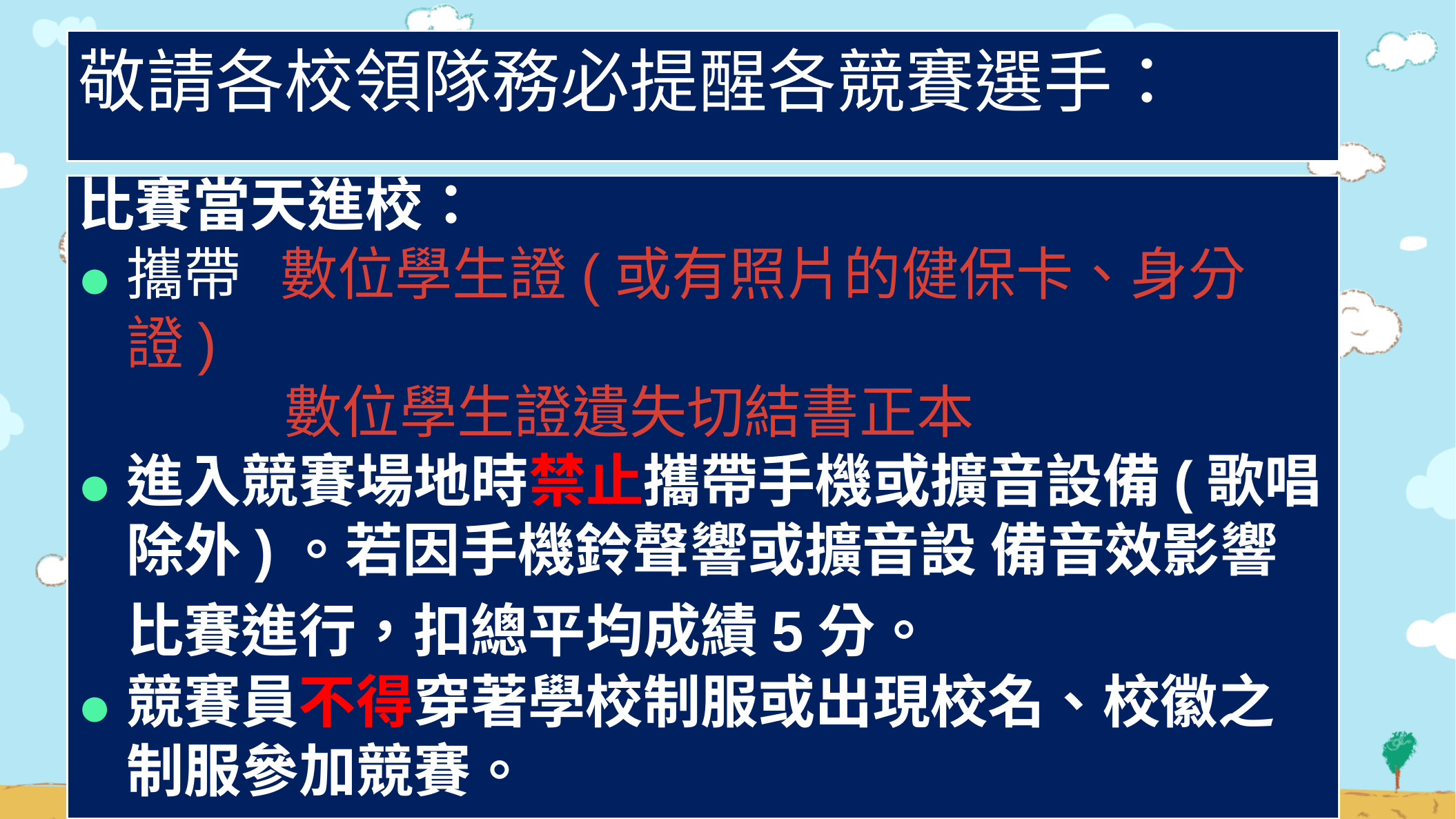

敬請各校領隊務必提醒各競賽選手：

比賽當天進校：
攜帶   數位學生證(或有照片的健保卡、身分證)
		數位學生證遺失切結書正本
進入競賽場地時禁止攜帶手機或擴音設備(歌唱除外)。若因手機鈴聲響或擴音設 備音效影響比賽進行，扣總平均成績5分。
競賽員不得穿著學校制服或出現校名、校徽之 制服參加競賽。